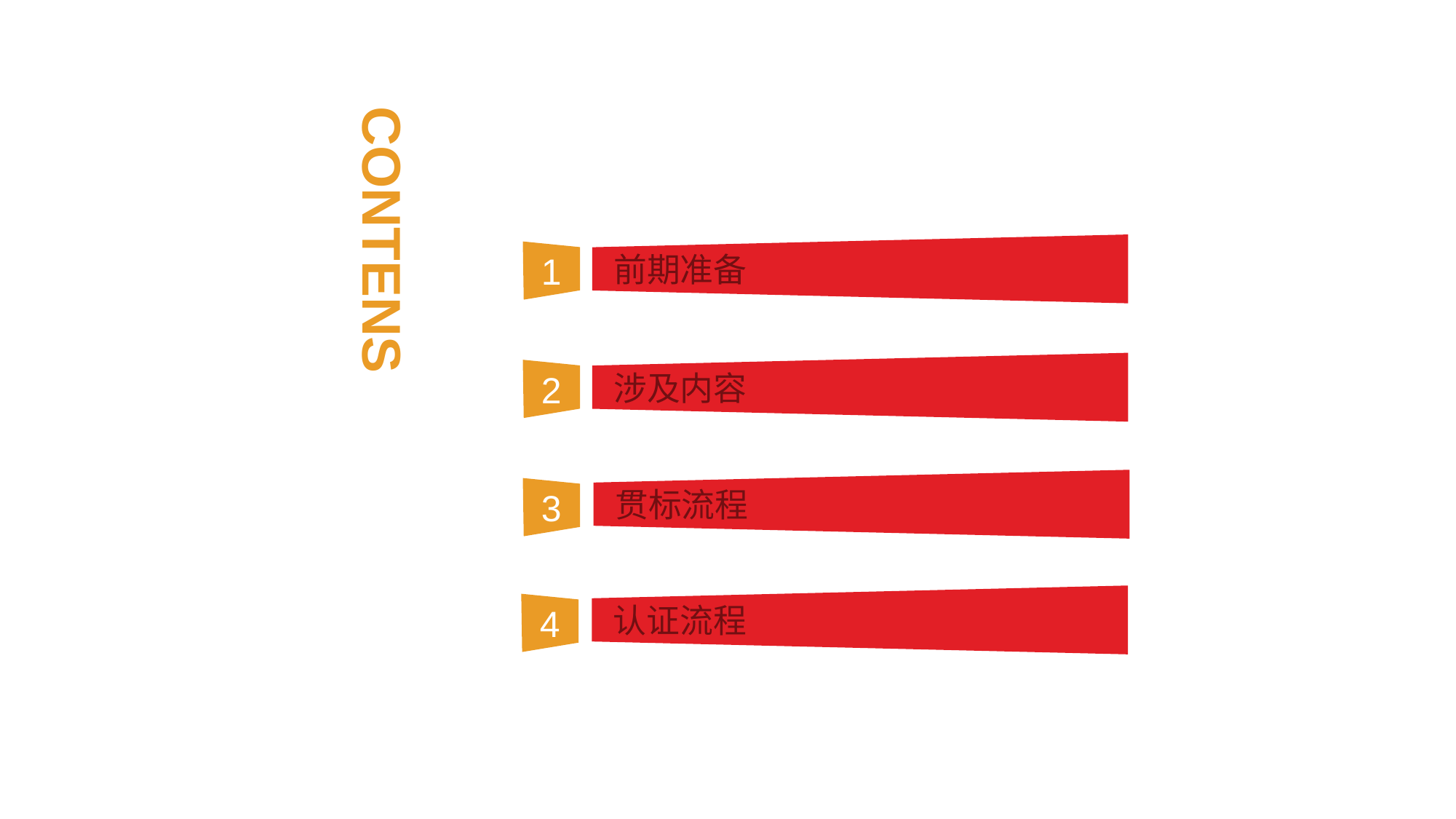

CONTENS
前期准备
1
涉及内容
2
贯标流程
3
认证流程
4